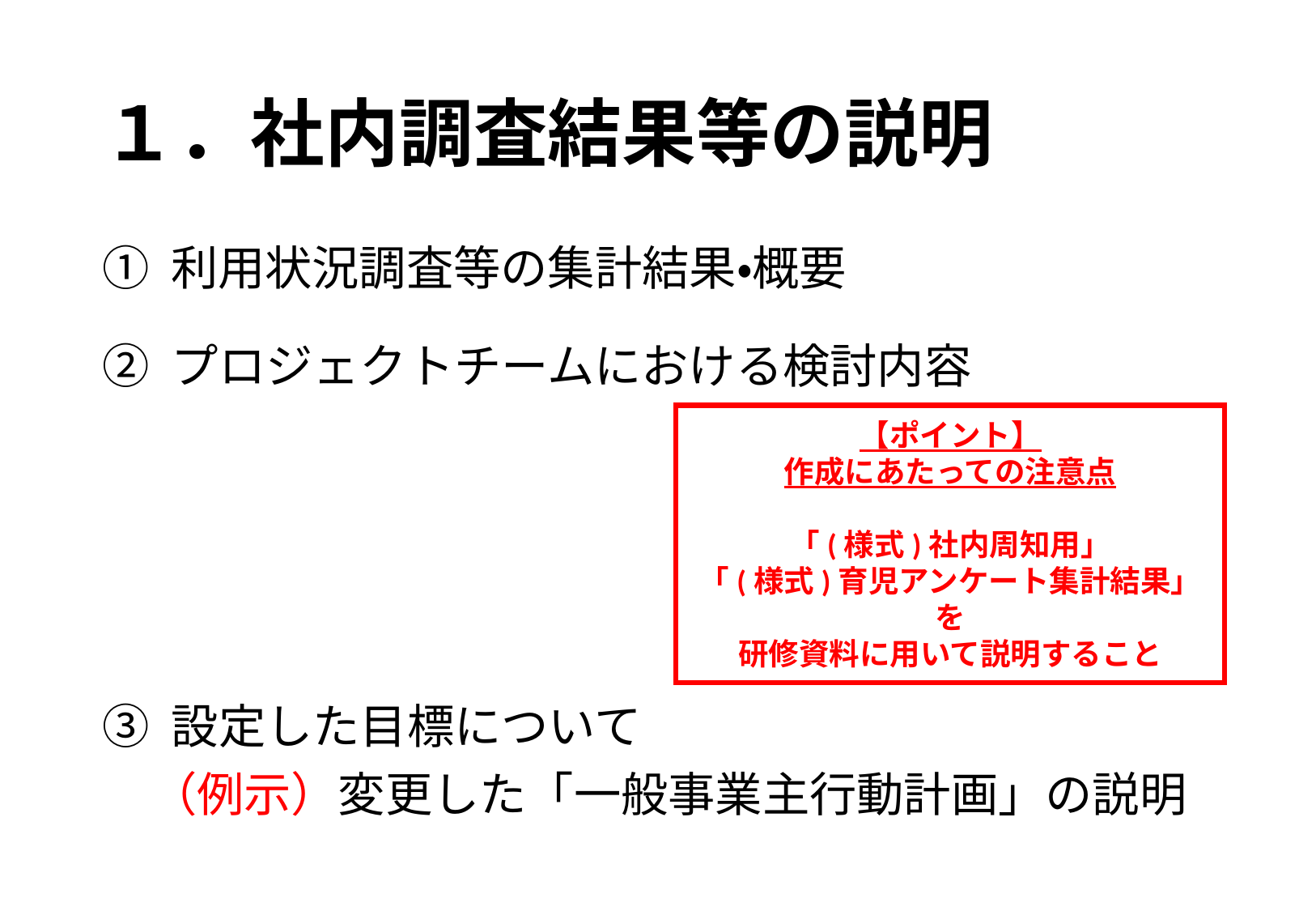

# １．社内調査結果等の説明
利用状況調査等の集計結果・概要
② プロジェクトチームにおける検討内容
【ポイント】
作成にあたっての注意点

「(様式)社内周知用」
「(様式)育児アンケート集計結果」を
研修資料に用いて説明すること
③ 設定した目標について
　（例示）変更した「一般事業主行動計画」の説明